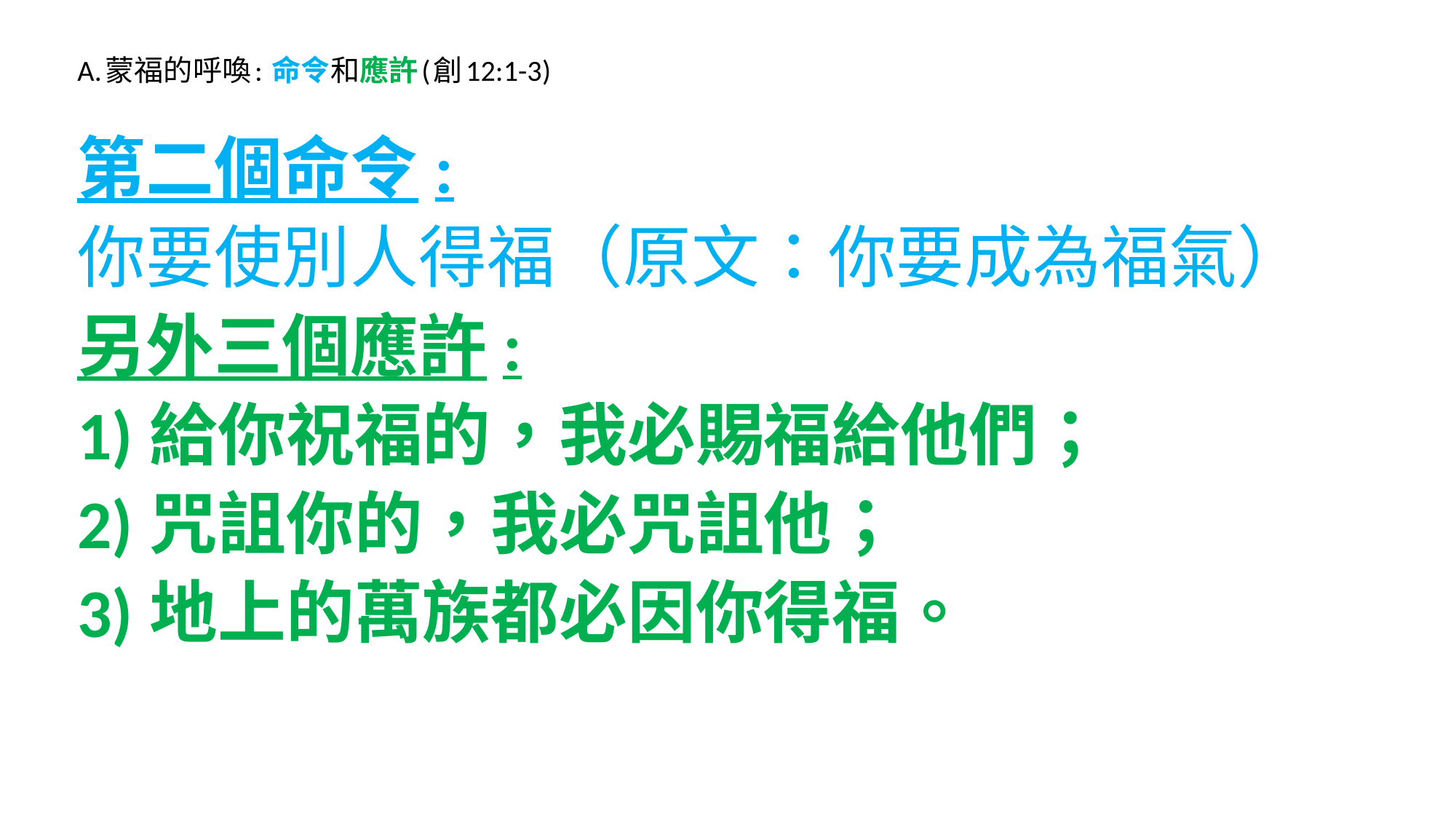

# A.蒙福的呼喚: 命令和應許(創12:1-3)
第二個命令:
你要使別人得福（原文：你要成為福氣）
另外三個應許:
1)給你祝福的，我必賜福給他們；
2)咒詛你的，我必咒詛他；
3)地上的萬族都必因你得福。